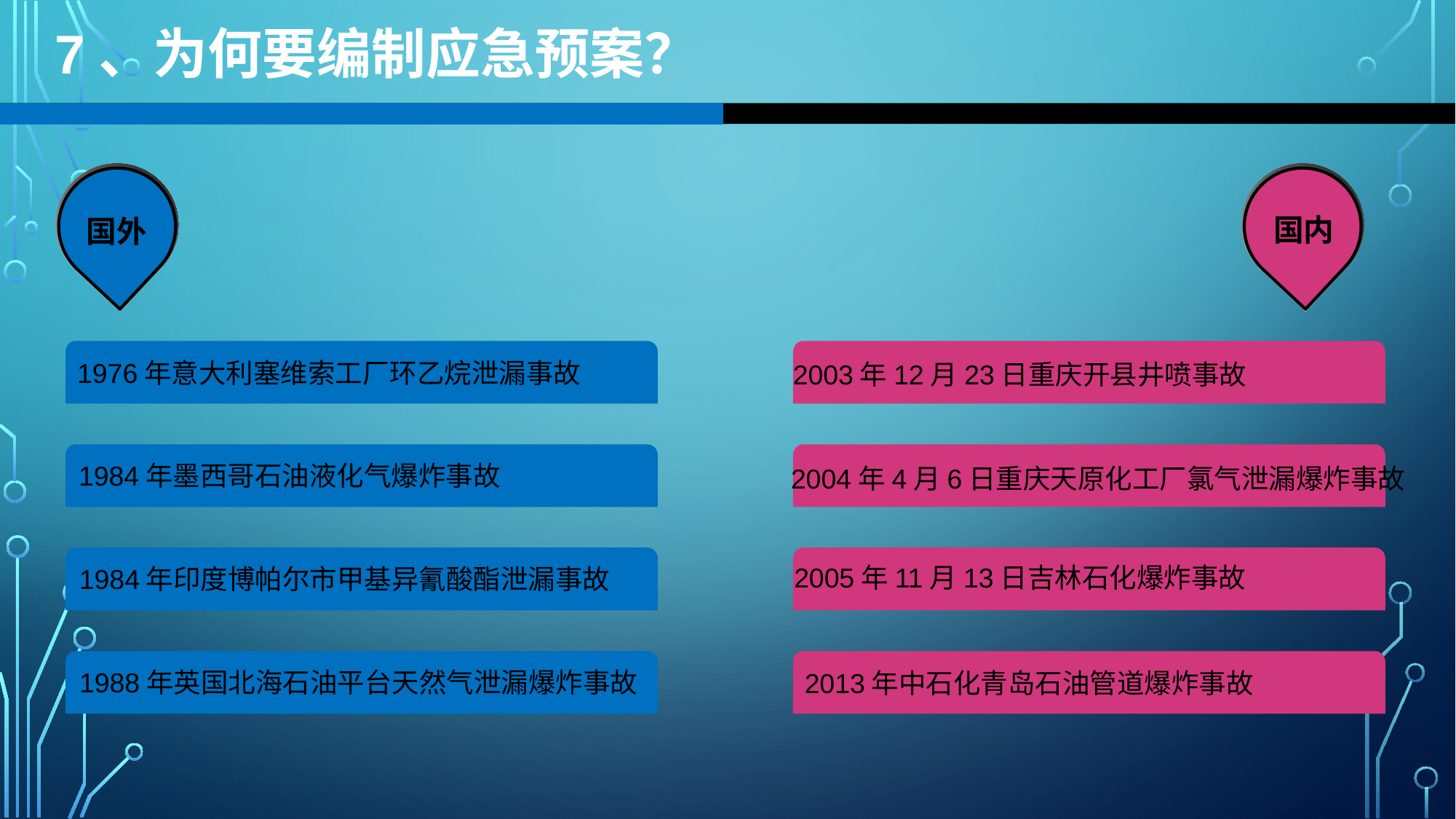

7、为何要编制应急预案？

国内
国外

1976年意大利塞维索工厂环乙烷泄漏事故
2003年12月23日重庆开县井喷事故

1984年墨西哥石油液化气爆炸事故
2004年4月6日重庆天原化工厂氯气泄漏爆炸事故

2005年11月13日吉林石化爆炸事故
1984年印度博帕尔市甲基异氰酸酯泄漏事故

1988年英国北海石油平台天然气泄漏爆炸事故
2013年中石化青岛石油管道爆炸事故